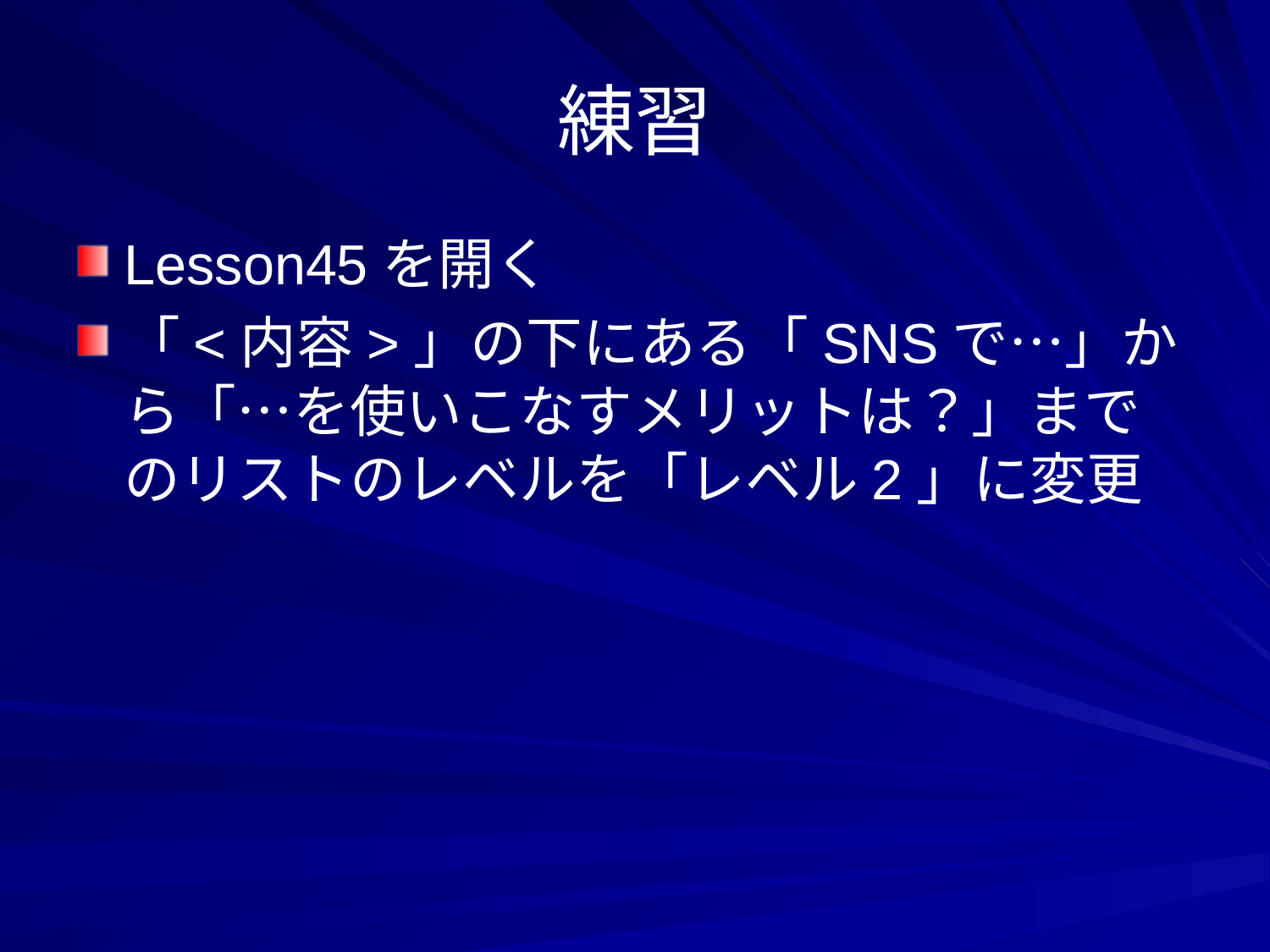

# 練習
Lesson45を開く
「<内容>」の下にある「SNSで…」から「…を使いこなすメリットは？」までのリストのレベルを「レベル2」に変更